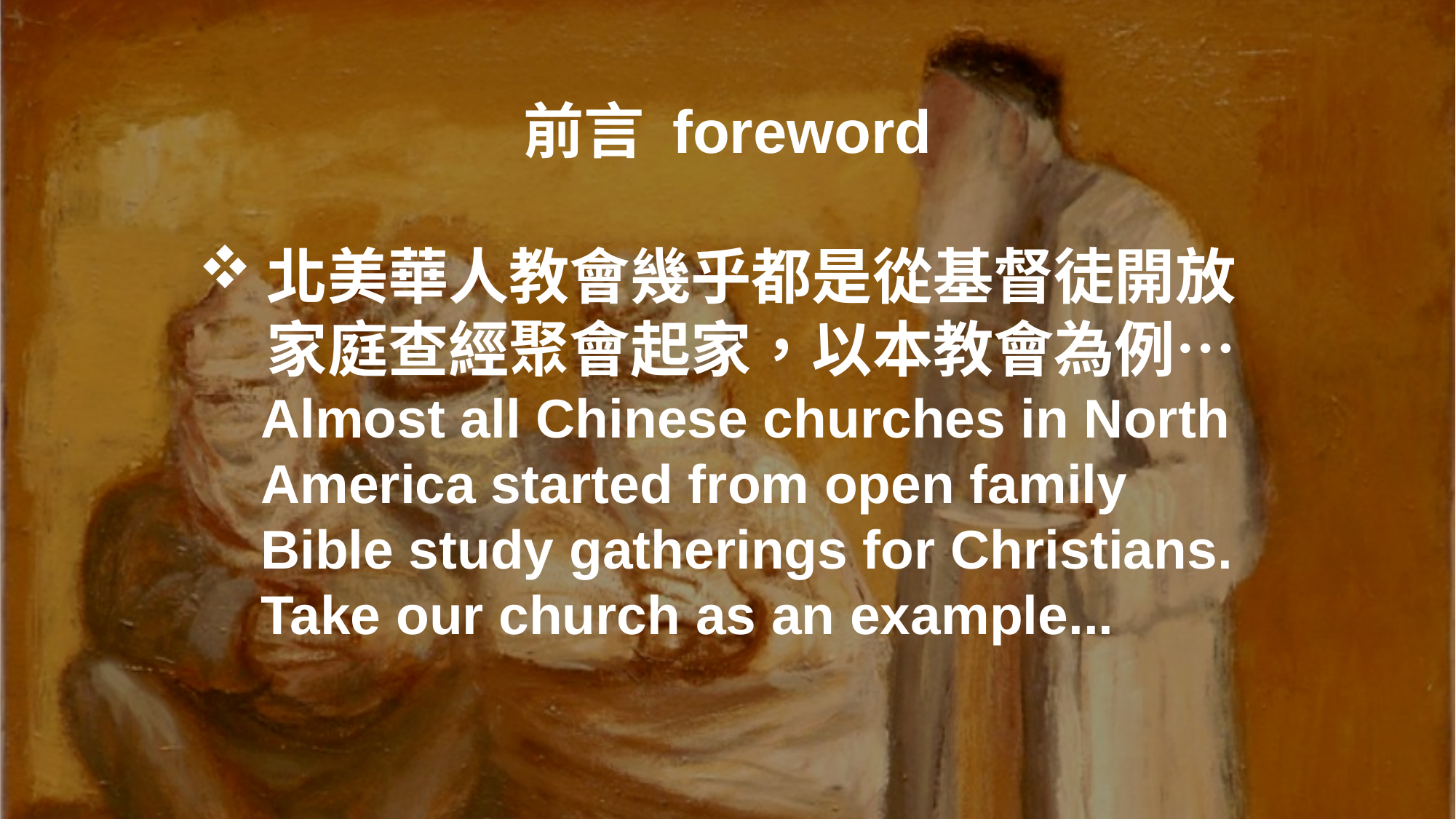

前言 foreword

北美華人教會幾乎都是從基督徒開放家庭查經聚會起家，以本教會為例…
Almost all Chinese churches in North America started from open family Bible study gatherings for Christians. Take our church as an example...